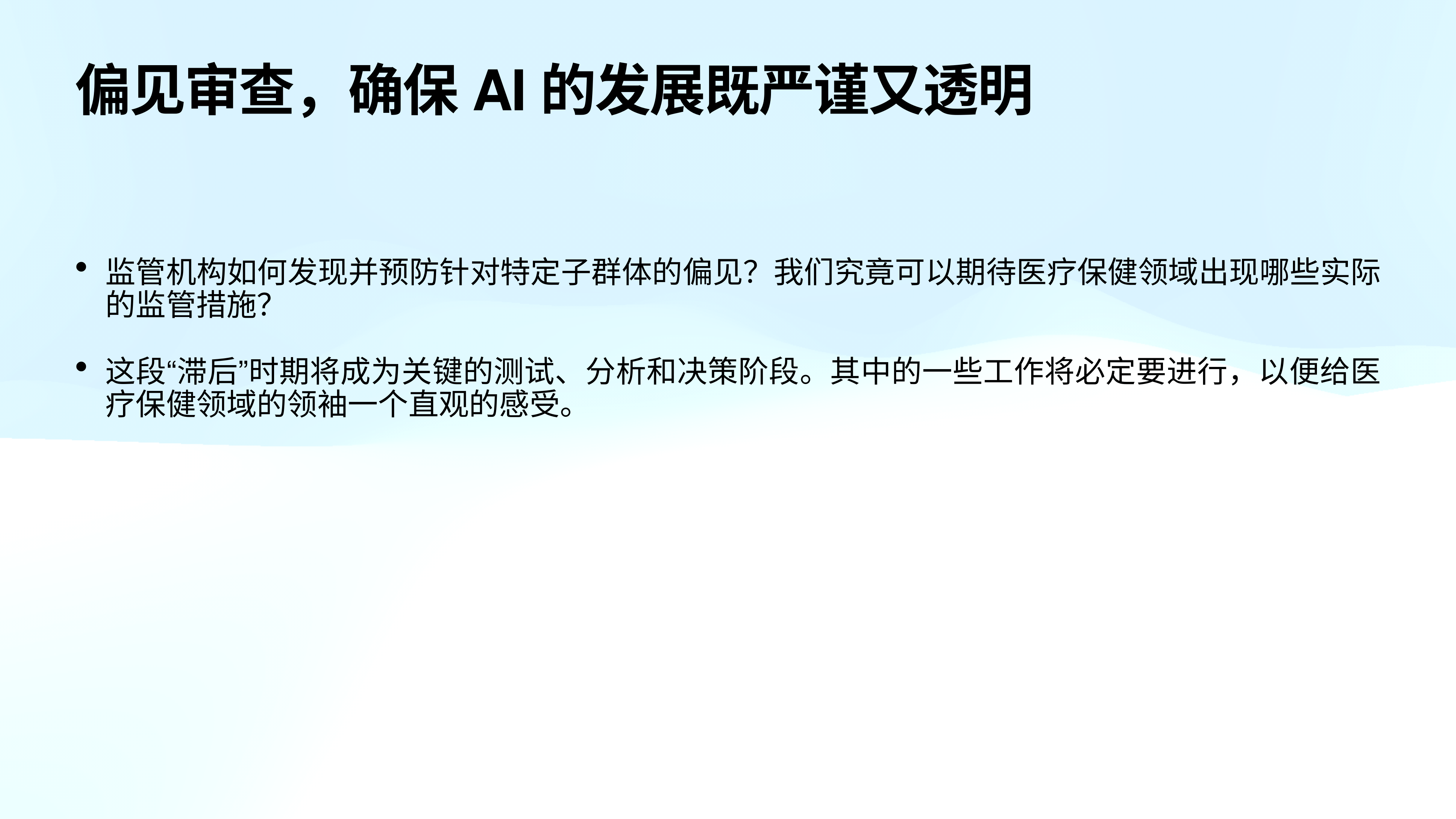

# 偏见审查，确保AI的发展既严谨又透明

监管机构如何发现并预防针对特定子群体的偏见？我们究竟可以期待医疗保健领域出现哪些实际的监管措施？
这段“滞后”时期将成为关键的测试、分析和决策阶段。其中的一些工作将必定要进行，以便给医疗保健领域的领袖一个直观的感受。